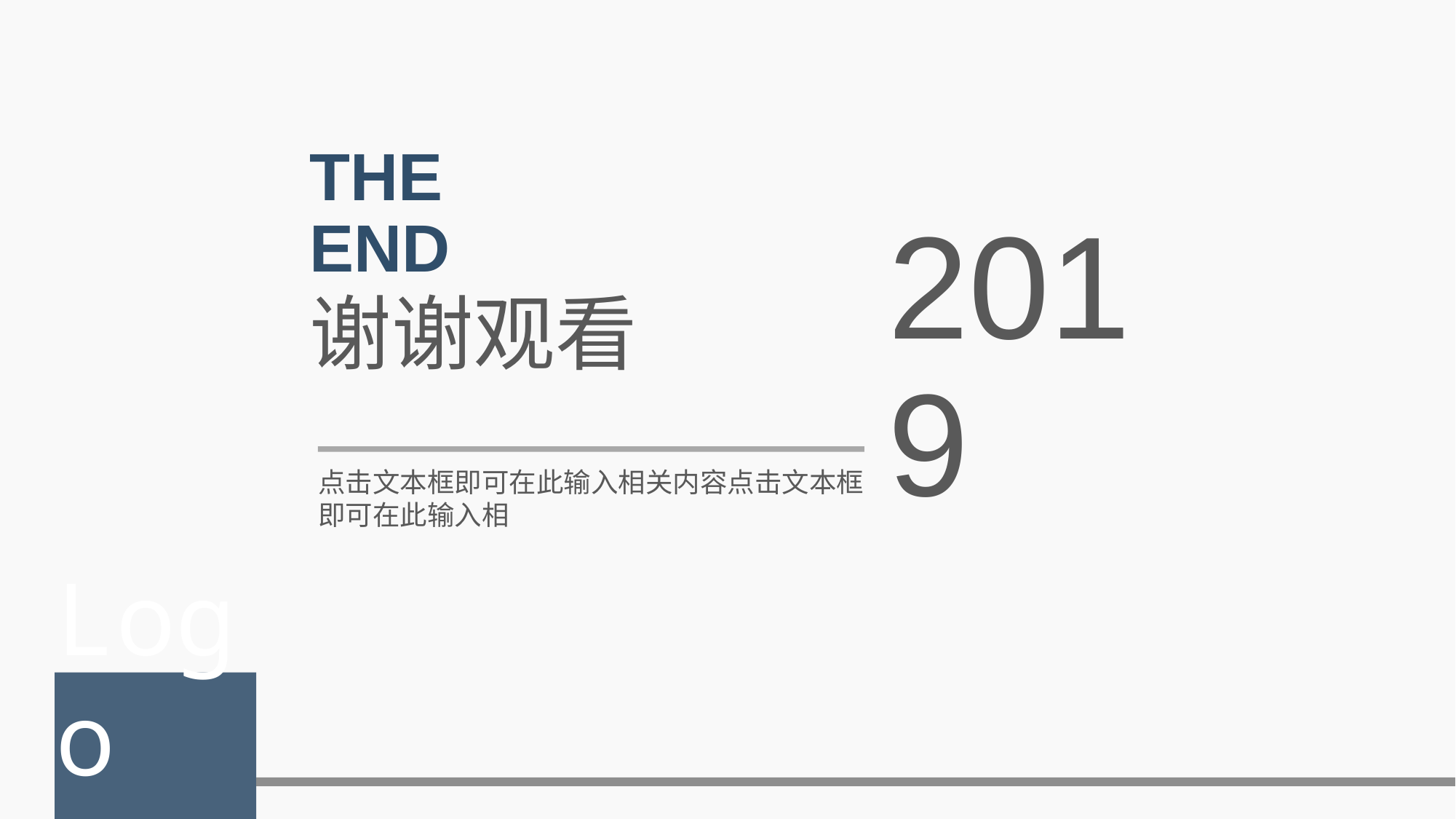

# THE END
谢谢观看
2019
点击文本框即可在此输入相关内容点击文本框即可在此输入相

Logo